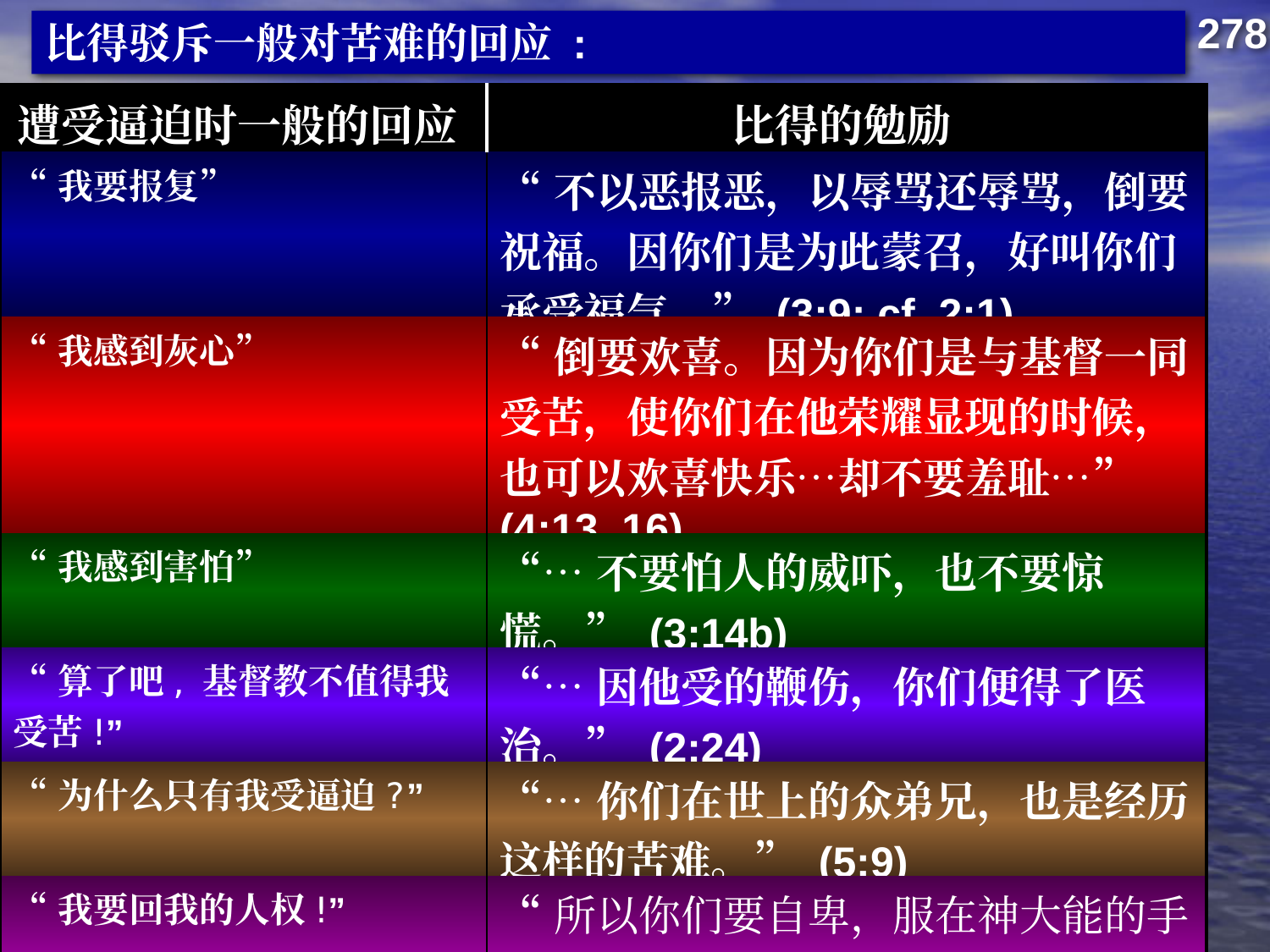

278
比得驳斥一般对苦难的回应 :
# 一般对苦难的回应
| 遭受逼迫时一般的回应 | 比得的勉励 |
| --- | --- |
| “我要报复” | “不以恶报恶，以辱骂还辱骂，倒要祝福。因你们是为此蒙召，好叫你们承受福气。” (3:9; cf. 2:1) |
| “我感到灰心” | “倒要欢喜。因为你们是与基督一同受苦，使你们在他荣耀显现的时候，也可以欢喜快乐…却不要羞耻…” (4:13, 16) |
| “我感到害怕” | “…不要怕人的威吓，也不要惊慌。” (3:14b) |
| “算了吧, 基督教不值得我受苦!” | “…因他受的鞭伤，你们便得了医治。” (2:24) |
| “为什么只有我受逼迫?” | “…你们在世上的众弟兄，也是经历这样的苦难。” (5:9) |
| “我要回我的人权!” | “所以你们要自卑，服在神大能的手下，到了时候他必叫你们升高。” (5:6) |